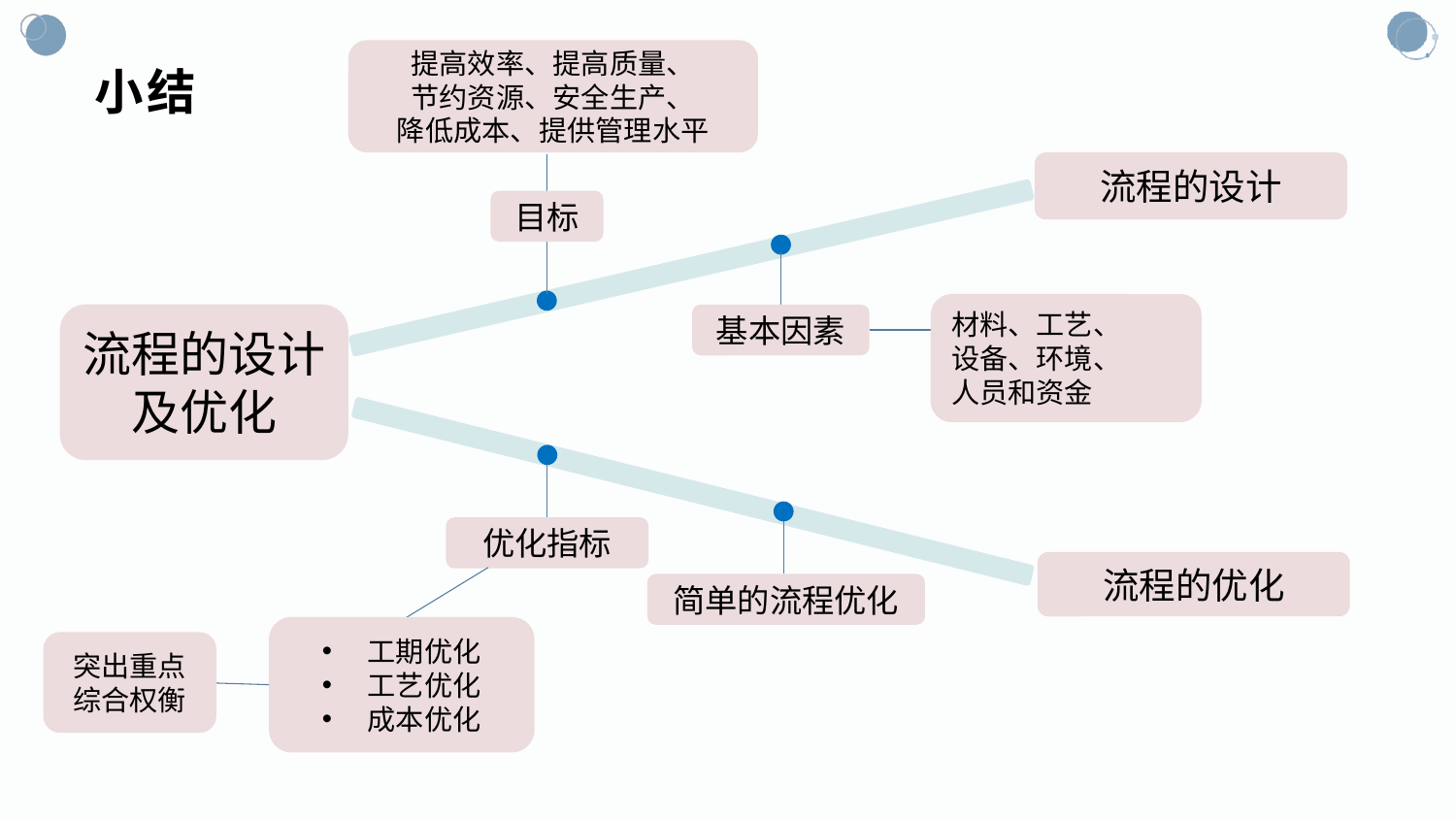

提高效率、提高质量、
节约资源、安全生产、
降低成本、提供管理水平
目标

# 小结
流程的设计

材料、工艺、
设备、环境、
人员和资金
基本因素

流程的设计及优化

优化指标
工期优化
工艺优化
成本优化
突出重点
综合权衡

简单的流程优化
流程的优化